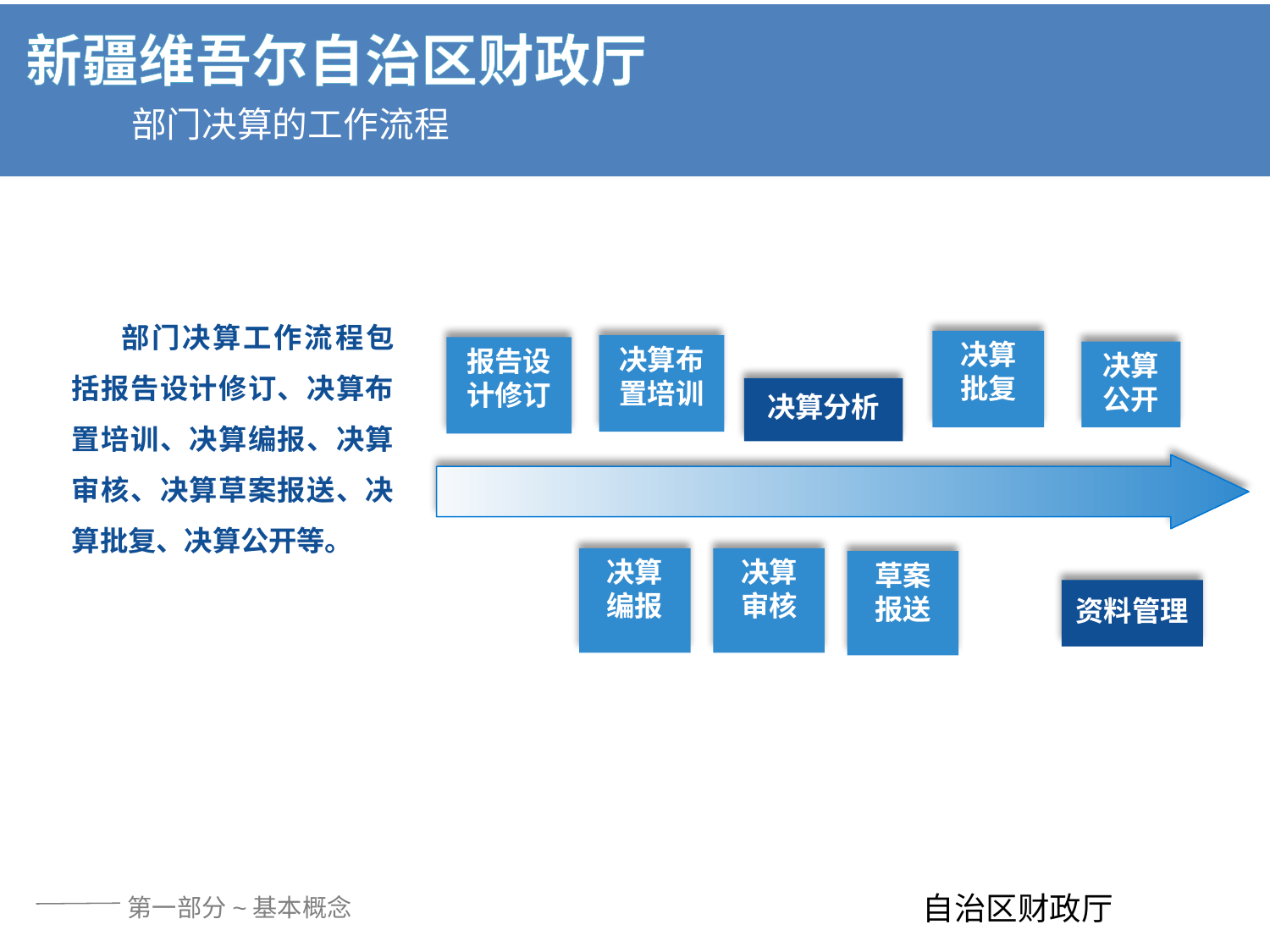

部门决算的工作流程
部门决算工作流程包括报告设计修订、决算布置培训、决算编报、决算审核、决算草案报送、决算批复、决算公开等。
决算
批复
决算布置培训

报告设计修订

决算
公开
决算分析

决算
编报
决算
审核
草案
报送
资料管理
第一部分~基本概念
4